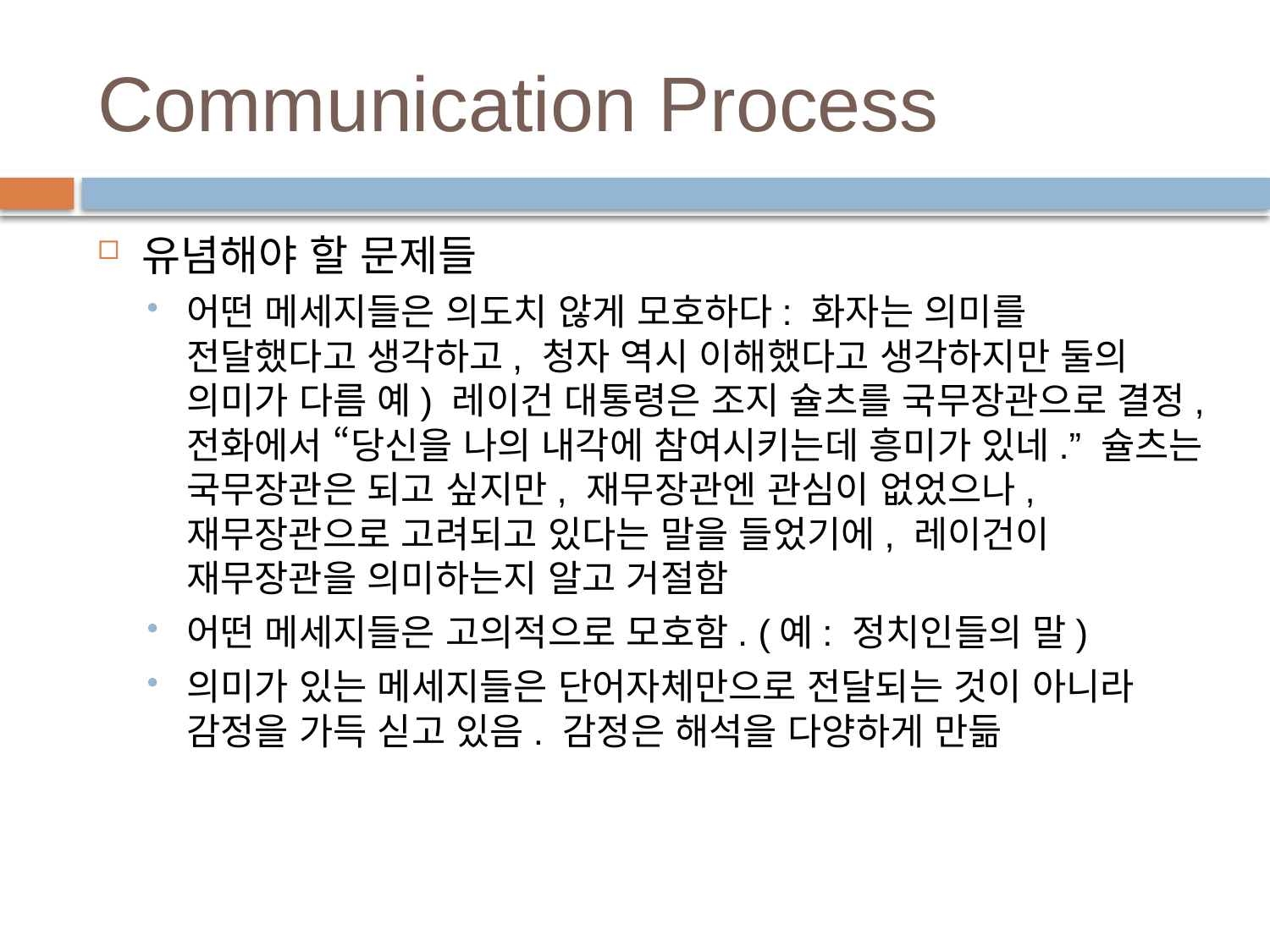

# Communication Process
유념해야 할 문제들
어떤 메세지들은 의도치 않게 모호하다: 화자는 의미를 전달했다고 생각하고, 청자 역시 이해했다고 생각하지만 둘의 의미가 다름 예) 레이건 대통령은 조지 슐츠를 국무장관으로 결정, 전화에서 “당신을 나의 내각에 참여시키는데 흥미가 있네.” 슐츠는 국무장관은 되고 싶지만, 재무장관엔 관심이 없었으나, 재무장관으로 고려되고 있다는 말을 들었기에, 레이건이 재무장관을 의미하는지 알고 거절함
어떤 메세지들은 고의적으로 모호함. (예: 정치인들의 말)
의미가 있는 메세지들은 단어자체만으로 전달되는 것이 아니라 감정을 가득 싣고 있음. 감정은 해석을 다양하게 만듦